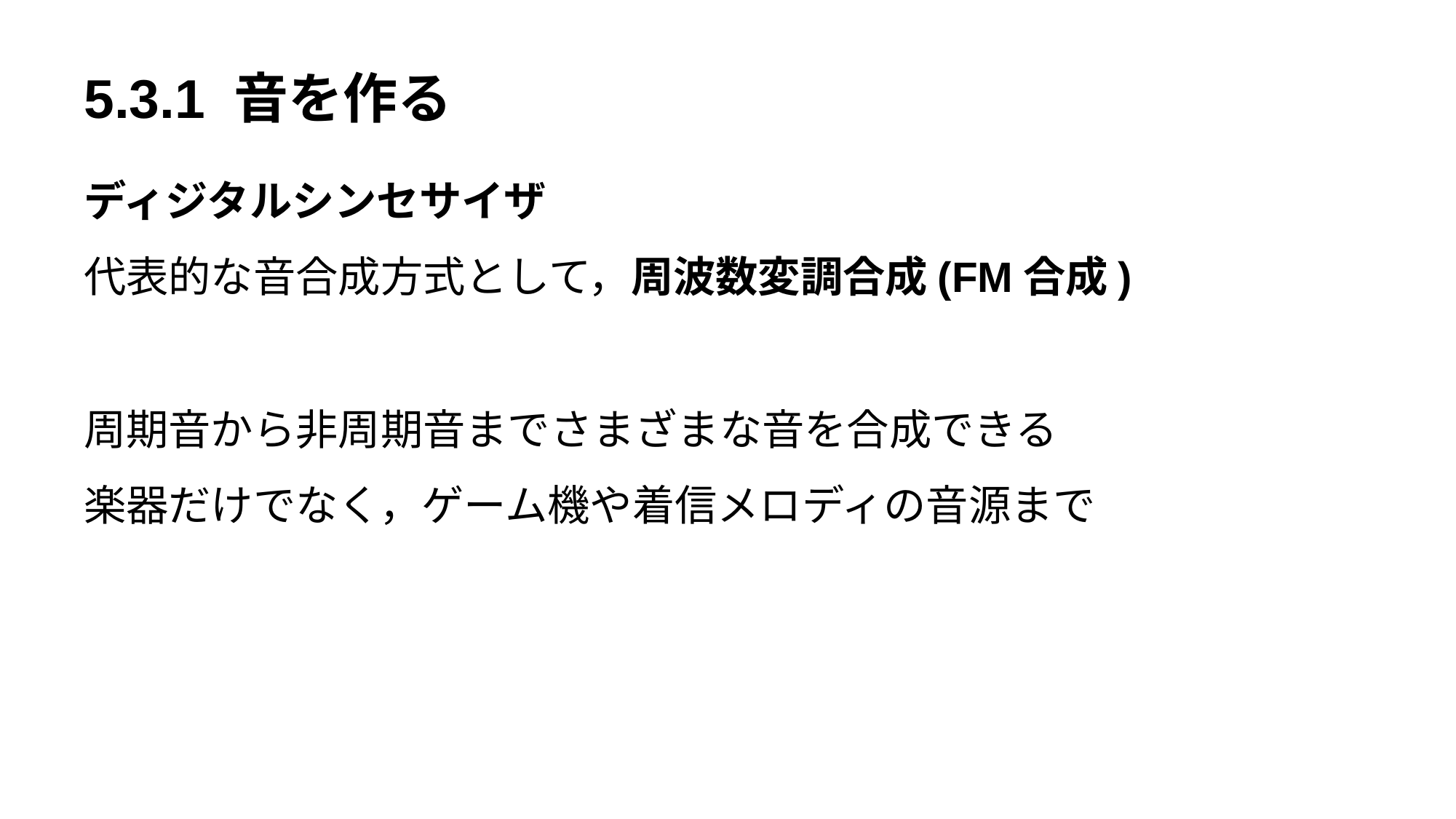

# 5.3.1 音を作る
ディジタルシンセサイザ
代表的な音合成方式として，周波数変調合成(FM合成)

周期音から非周期音までさまざまな音を合成できる
楽器だけでなく，ゲーム機や着信メロディの音源まで